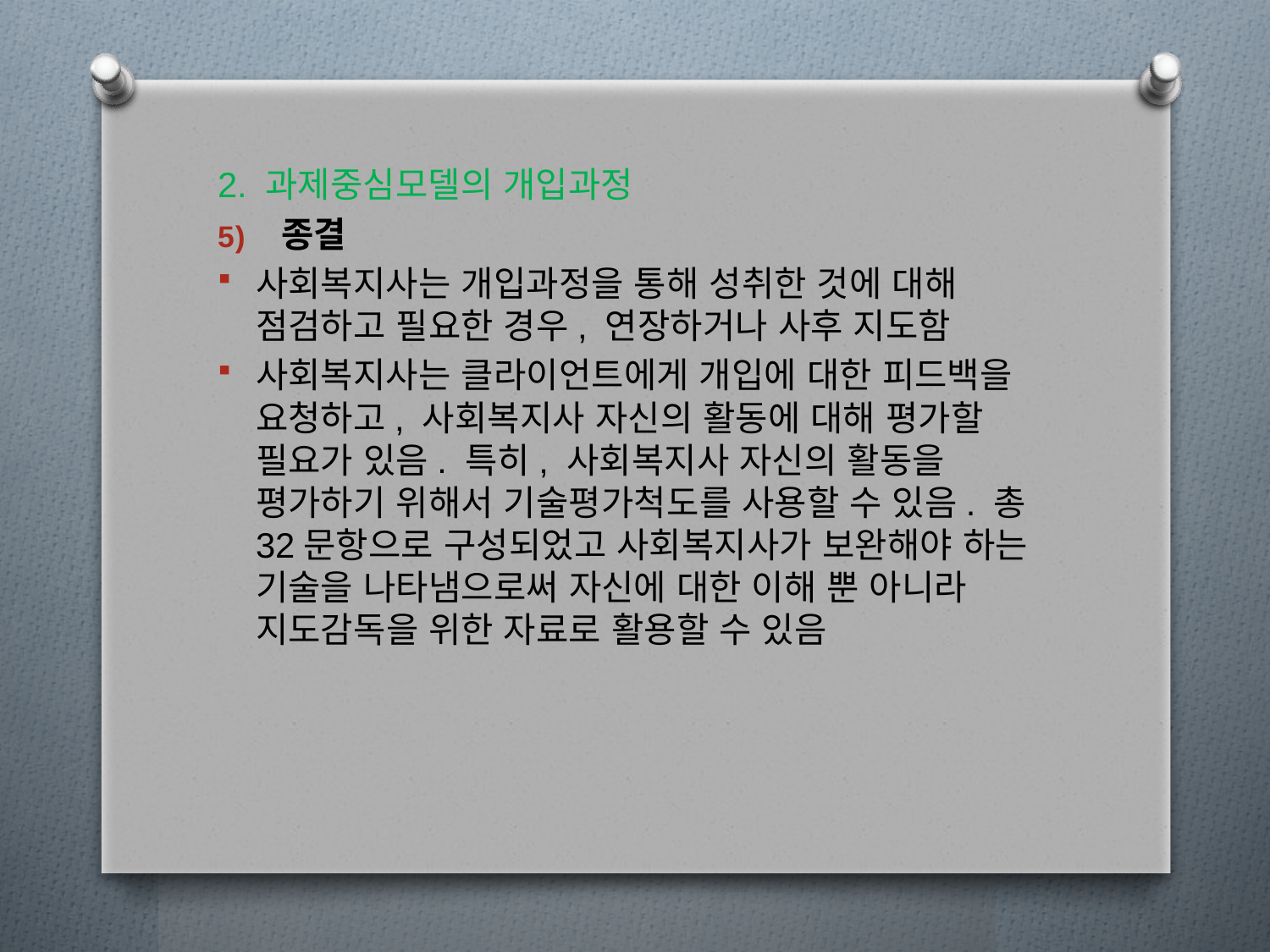

2. 과제중심모델의 개입과정
종결
사회복지사는 개입과정을 통해 성취한 것에 대해 점검하고 필요한 경우, 연장하거나 사후 지도함
사회복지사는 클라이언트에게 개입에 대한 피드백을 요청하고, 사회복지사 자신의 활동에 대해 평가할 필요가 있음. 특히, 사회복지사 자신의 활동을 평가하기 위해서 기술평가척도를 사용할 수 있음. 총 32문항으로 구성되었고 사회복지사가 보완해야 하는 기술을 나타냄으로써 자신에 대한 이해 뿐 아니라 지도감독을 위한 자료로 활용할 수 있음